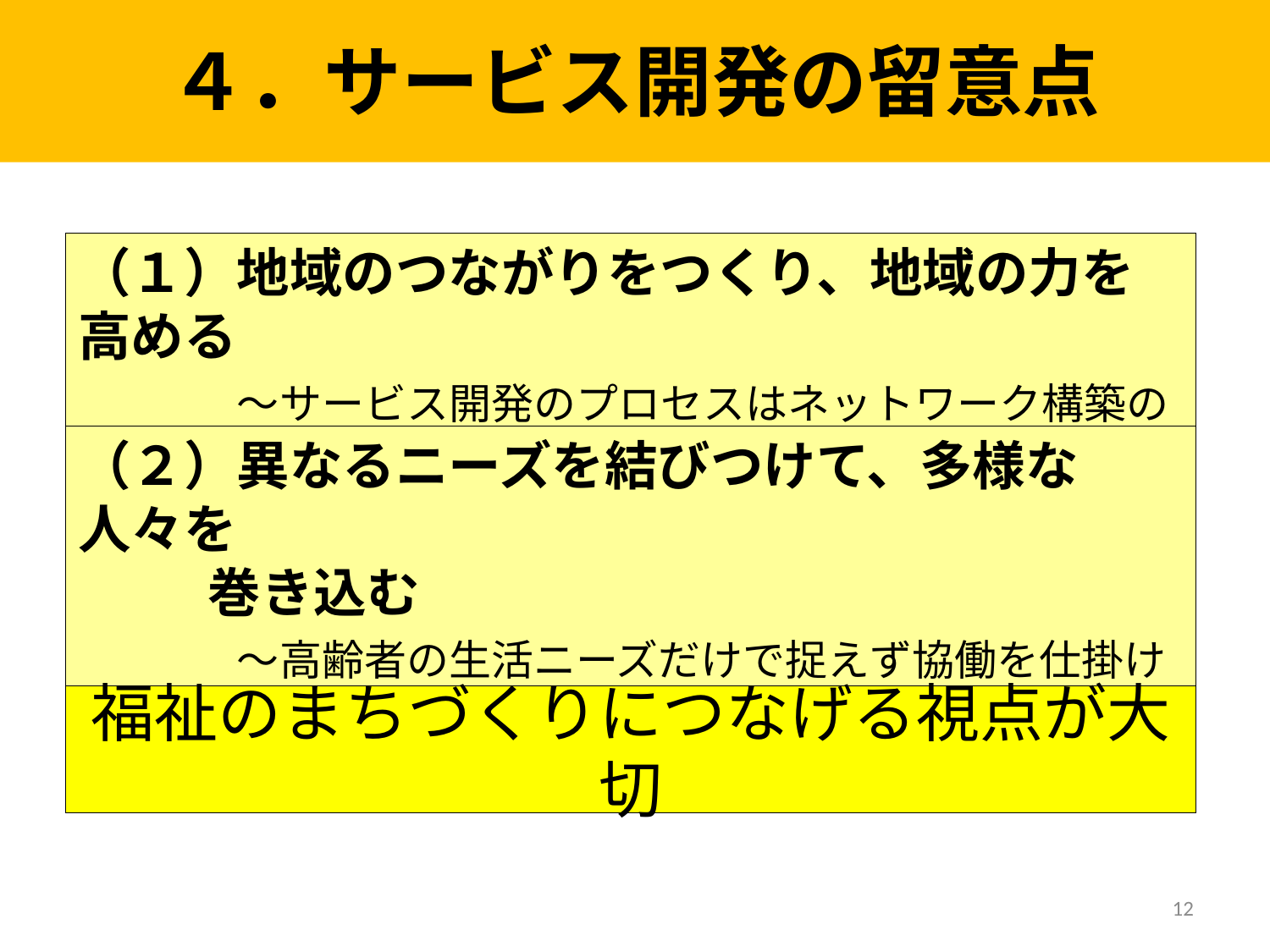

４．サービス開発の留意点
（１）地域のつながりをつくり、地域の力を高める
　　　～サービス開発のプロセスはネットワーク構築の機会～
（２）異なるニーズを結びつけて、多様な人々を
　　  巻き込む
　　　～高齢者の生活ニーズだけで捉えず協働を仕掛ける～
福祉のまちづくりにつなげる視点が大切
12